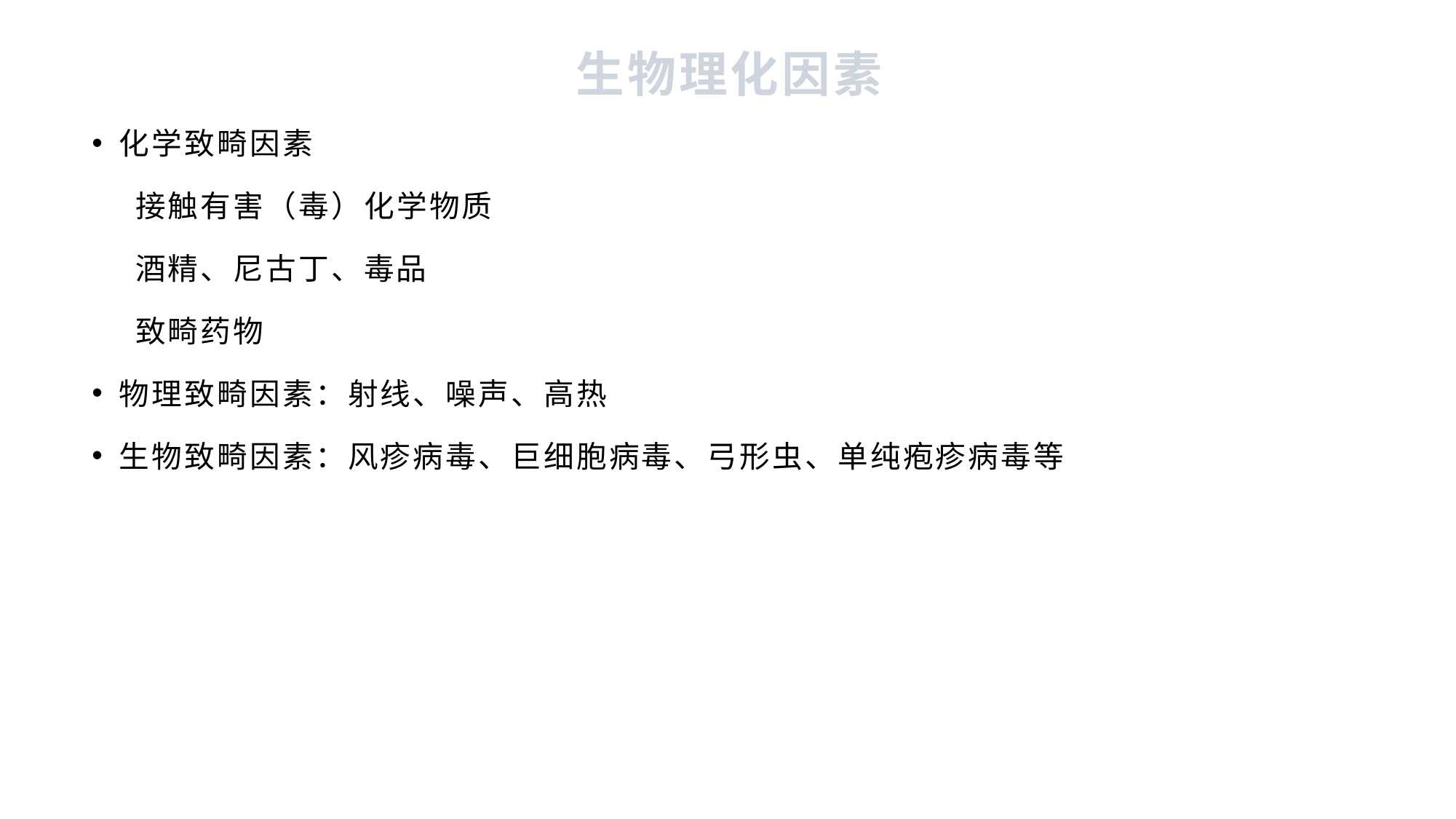

# 生物理化因素
化学致畸因素
    接触有害（毒）化学物质
    酒精、尼古丁、毒品
    致畸药物
物理致畸因素：射线、噪声、高热
生物致畸因素：风疹病毒、巨细胞病毒、弓形虫、单纯疱疹病毒等